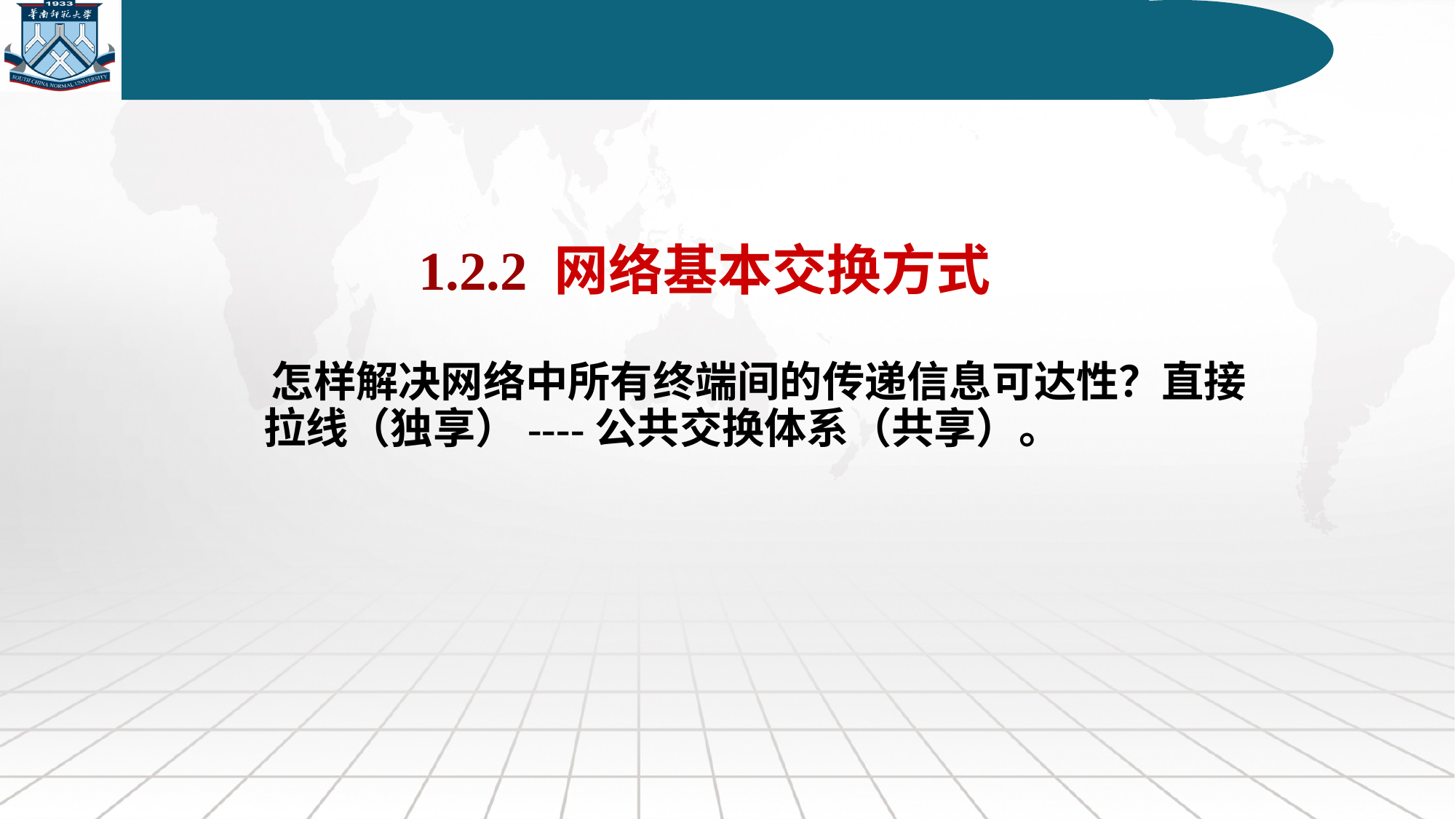

1.2.2 网络基本交换方式
    怎样解决网络中所有终端间的传递信息可达性？直接拉线（独享）----公共交换体系（共享）。